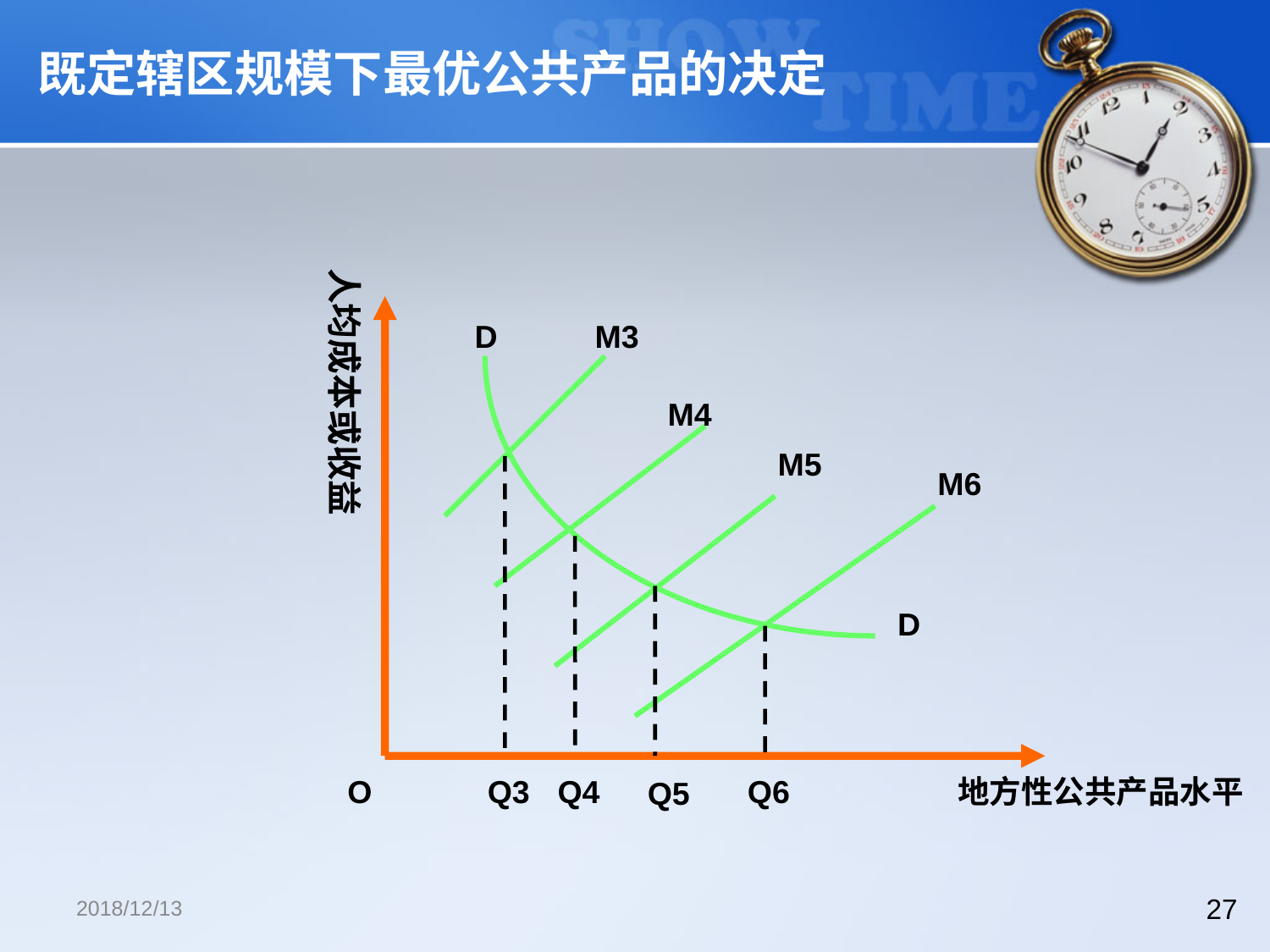

既定辖区规模下最优公共产品的决定

人均成本或收益

D
M3

M4

M5

M6

D

O
Q3
Q4
Q6
地方性公共产品水平
Q5
2018/12/13
27